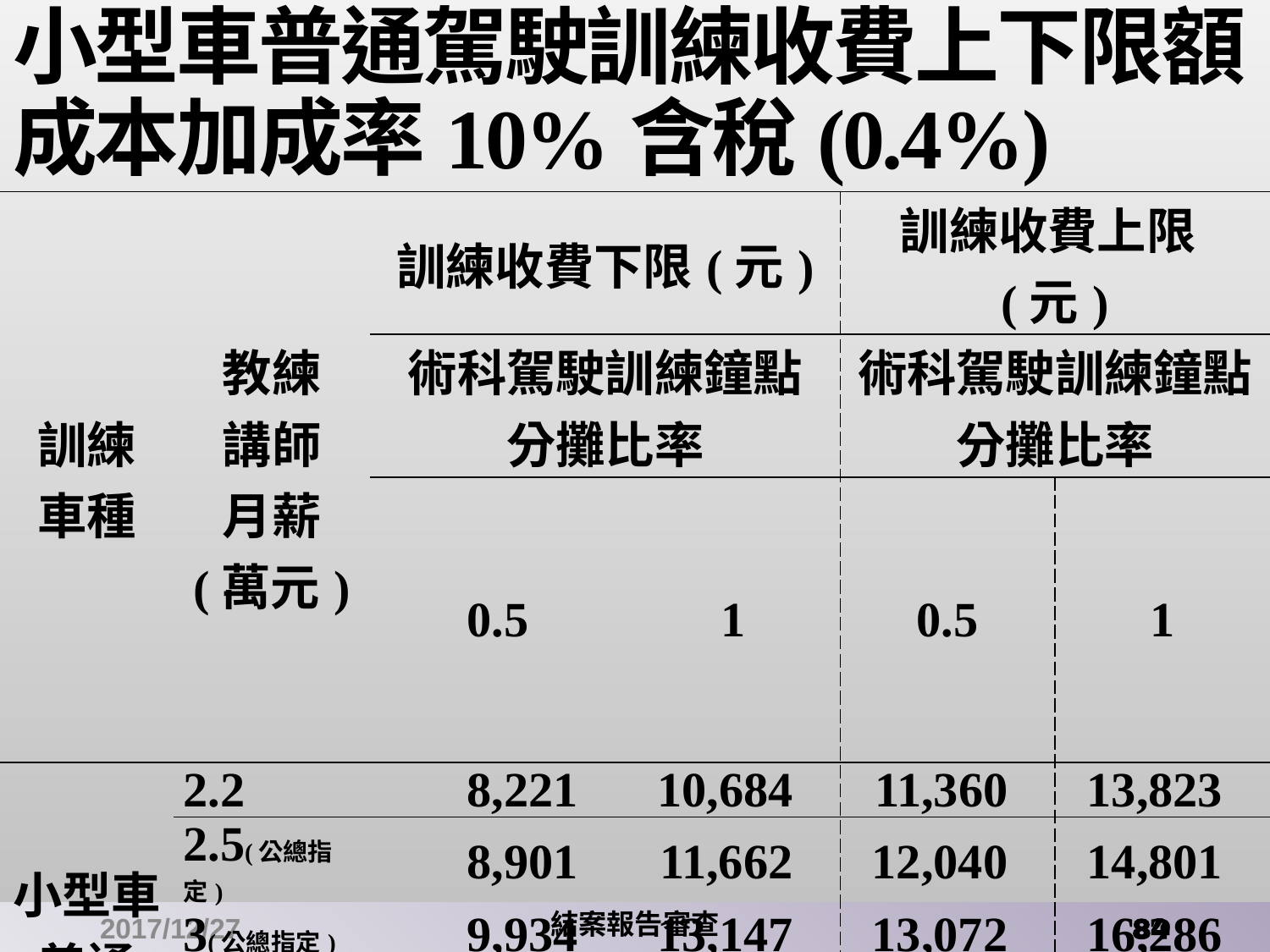

# 小型車普通駕駛訓練收費上下限額 成本加成率10%含稅(0.4%)
| 訓練 車種 | 教練 講師 月薪 (萬元) | 訓練收費下限(元) |  | 訓練收費上限(元) |  |
| --- | --- | --- | --- | --- | --- |
|  |  | 術科駕駛訓練鐘點 分攤比率 |  | 術科駕駛訓練鐘點分攤比率 |  |
|  |  | 0.5 | 1 | 0.5 | 1 |
| 小型車 普通 駕駛 訓練 | 2.2 | 8,221 | 10,684 | 11,360 | 13,823 |
|  | 2.5(公總指定) | 8,901 | 11,662 | 12,040 | 14,801 |
|  | 3(公總指定) | 9,934 | 13,147 | 13,072 | 16,286 |
|  | 3.5 | 11,016 | 14,705 | 14,155 | 17,844 |
|  | 4 | 12,049 | 16,190 | 15,187 | 19,329 |
|  | 4.5 | 13,106 | 17,712 | 16,245 | 20,850 |
|  | 5 | 14,088 | 19,124 | 17,227 | 22,263 |
|  | 5.5 | 15,096 | 20,573 | 18,234 | 23,712 |
2017/12/27
結案報告審查
84